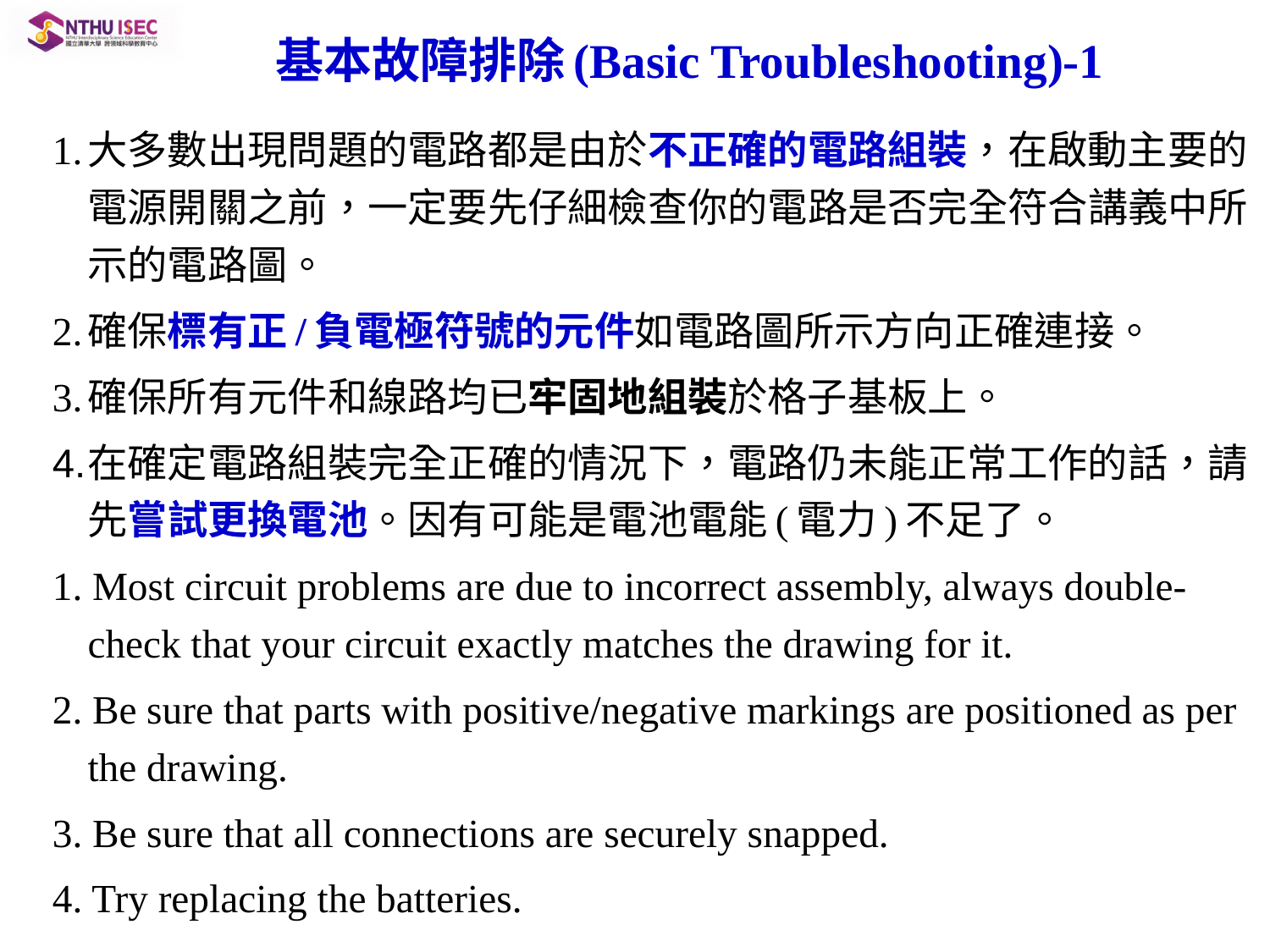

# 基本故障排除(Basic Troubleshooting)-1
1.	大多數出現問題的電路都是由於不正確的電路組裝，在啟動主要的電源開關之前，一定要先仔細檢查你的電路是否完全符合講義中所示的電路圖。
2.	確保標有正/負電極符號的元件如電路圖所示方向正確連接。
3.	確保所有元件和線路均已牢固地組裝於格子基板上。
在確定電路組裝完全正確的情況下，電路仍未能正常工作的話，請先嘗試更換電池。因有可能是電池電能(電力)不足了。
1. Most circuit problems are due to incorrect assembly, always double-check that your circuit exactly matches the drawing for it.
2. Be sure that parts with positive/negative markings are positioned as per the drawing.
3. Be sure that all connections are securely snapped.
4. Try replacing the batteries.